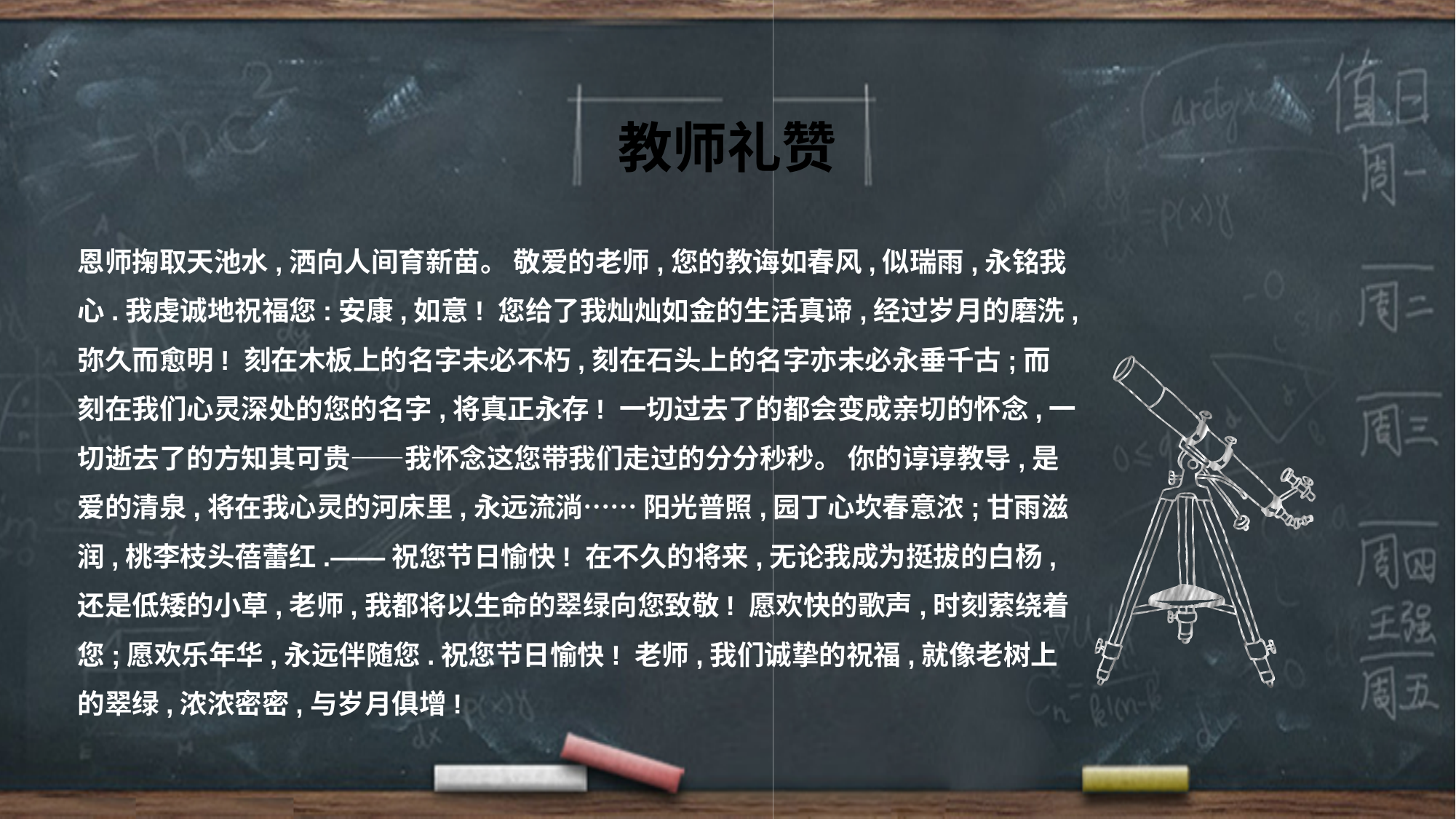

教师礼赞
恩师掬取天池水,洒向人间育新苗。 敬爱的老师,您的教诲如春风,似瑞雨,永铭我心.我虔诚地祝福您:安康,如意! 您给了我灿灿如金的生活真谛,经过岁月的磨洗,弥久而愈明! 刻在木板上的名字未必不朽,刻在石头上的名字亦未必永垂千古;而刻在我们心灵深处的您的名字,将真正永存! 一切过去了的都会变成亲切的怀念,一切逝去了的方知其可贵——我怀念这您带我们走过的分分秒秒。 你的谆谆教导,是爱的清泉,将在我心灵的河床里,永远流淌…… 阳光普照,园丁心坎春意浓;甘雨滋润,桃李枝头蓓蕾红.——祝您节日愉快! 在不久的将来,无论我成为挺拔的白杨,还是低矮的小草,老师,我都将以生命的翠绿向您致敬! 愿欢快的歌声,时刻萦绕着您;愿欢乐年华,永远伴随您.祝您节日愉快! 老师,我们诚挚的祝福,就像老树上的翠绿,浓浓密密,与岁月俱增!